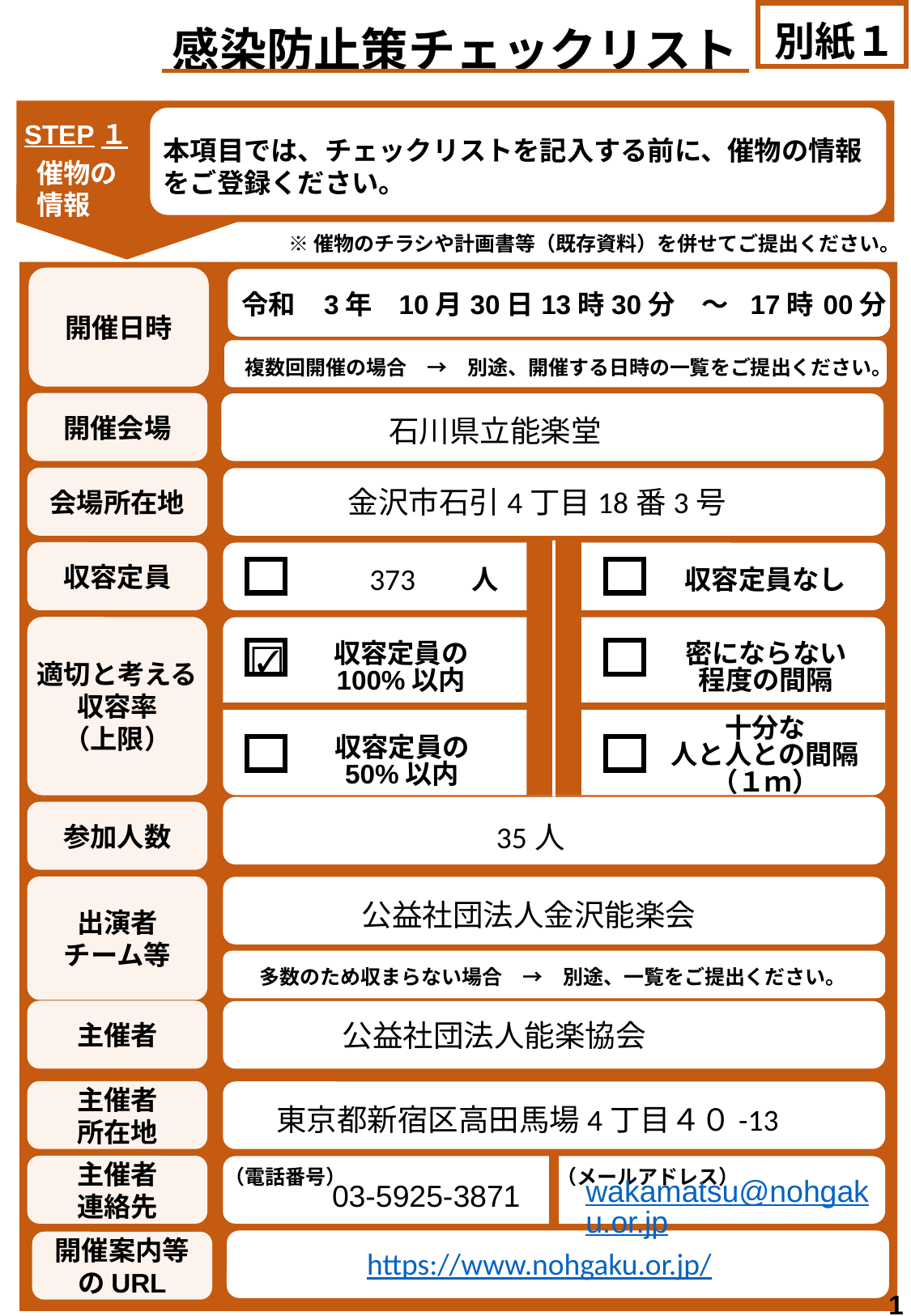

別紙１
感染防止策チェックリスト

STEP１

 催物の
 情報

本項目では、チェックリストを記入する前に、催物の情報をご登録ください。
※催物のチラシや計画書等（既存資料）を併せてご提出ください。

開催日時

令和
3年
10月
30日
13時
30分　～
17時
00分

複数回開催の場合　→　別途、開催する日時の一覧をご提出ください。
開催会場
石川県
石川県立能楽堂
会場所在地
金沢市
金沢市石引4丁目18番3号

収容定員
400

人
収容定員なし
373
適切と考える
収容率
（上限）

収容定員の
100%以内
密にならない程度の間隔

十分な
人と人との間隔
（１ｍ）
収容定員の
50%以内

☑
62
参加人数
35人
出演者
チーム等
公益社団法公益社団法人金沢能楽会人金沢能楽会

多数のため収まらない場合　→　別途、一覧をご提出ください。
公益社団法人金沢能楽会
主催者

公益社団法人能楽協会
主催者
所在地
東京東京都都東京都新宿区
東京都新宿区高田馬場4丁目４０-13
主催者
連絡先

（電話番号）
（メールアドレス）
wakamatsu@nohgaku.or.jp
03-5925-3871
https
開催案内等のURL
https://www.nohgaku.or.jp/

1